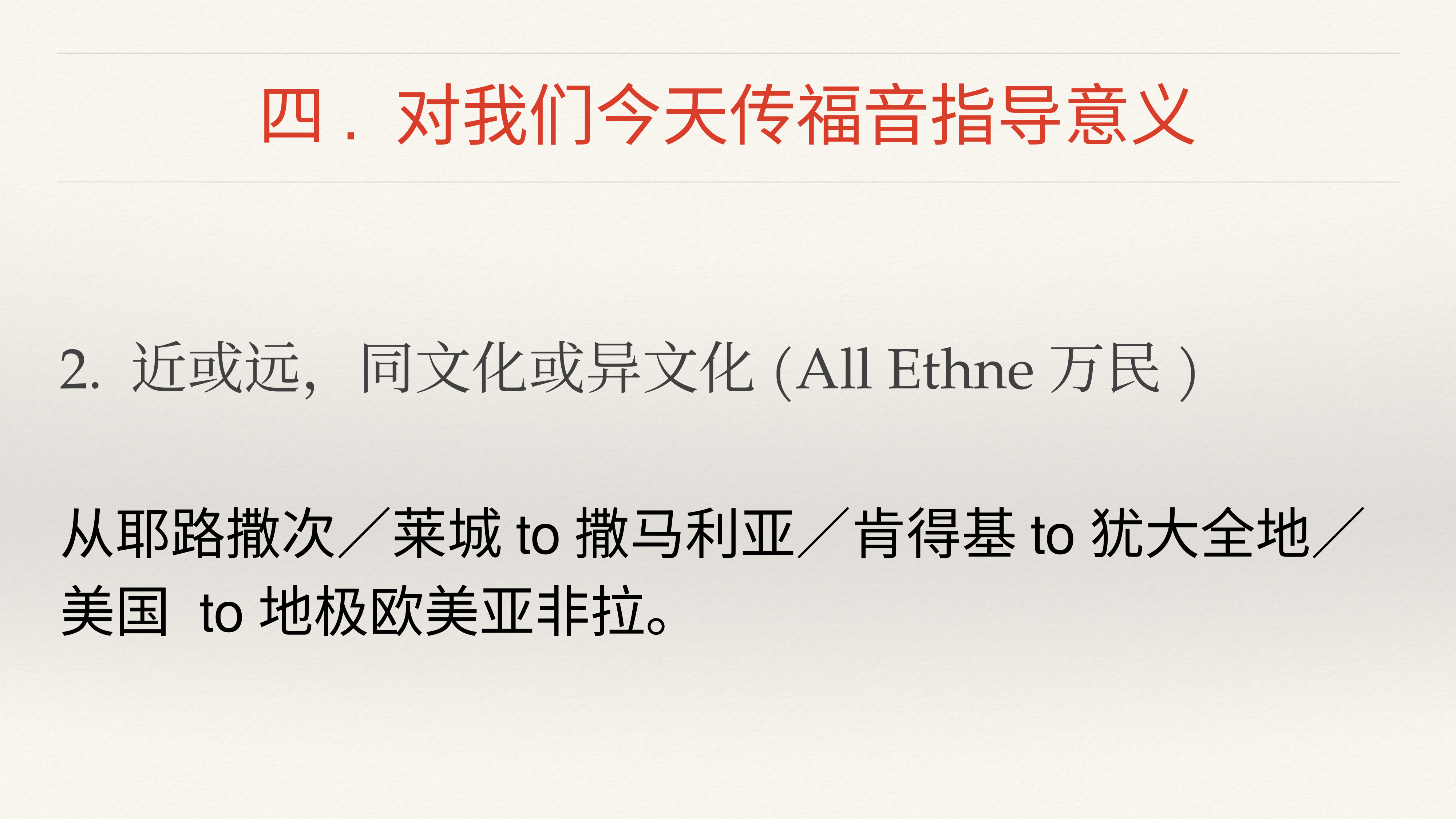

# 四. 对我们今天传福音指导意义
2. 近或远，同文化或异文化(All Ethne万民)

从耶路撒次／莱城to撒马利亚／肯得基to犹大全地／美国 to地极欧美亚非拉。